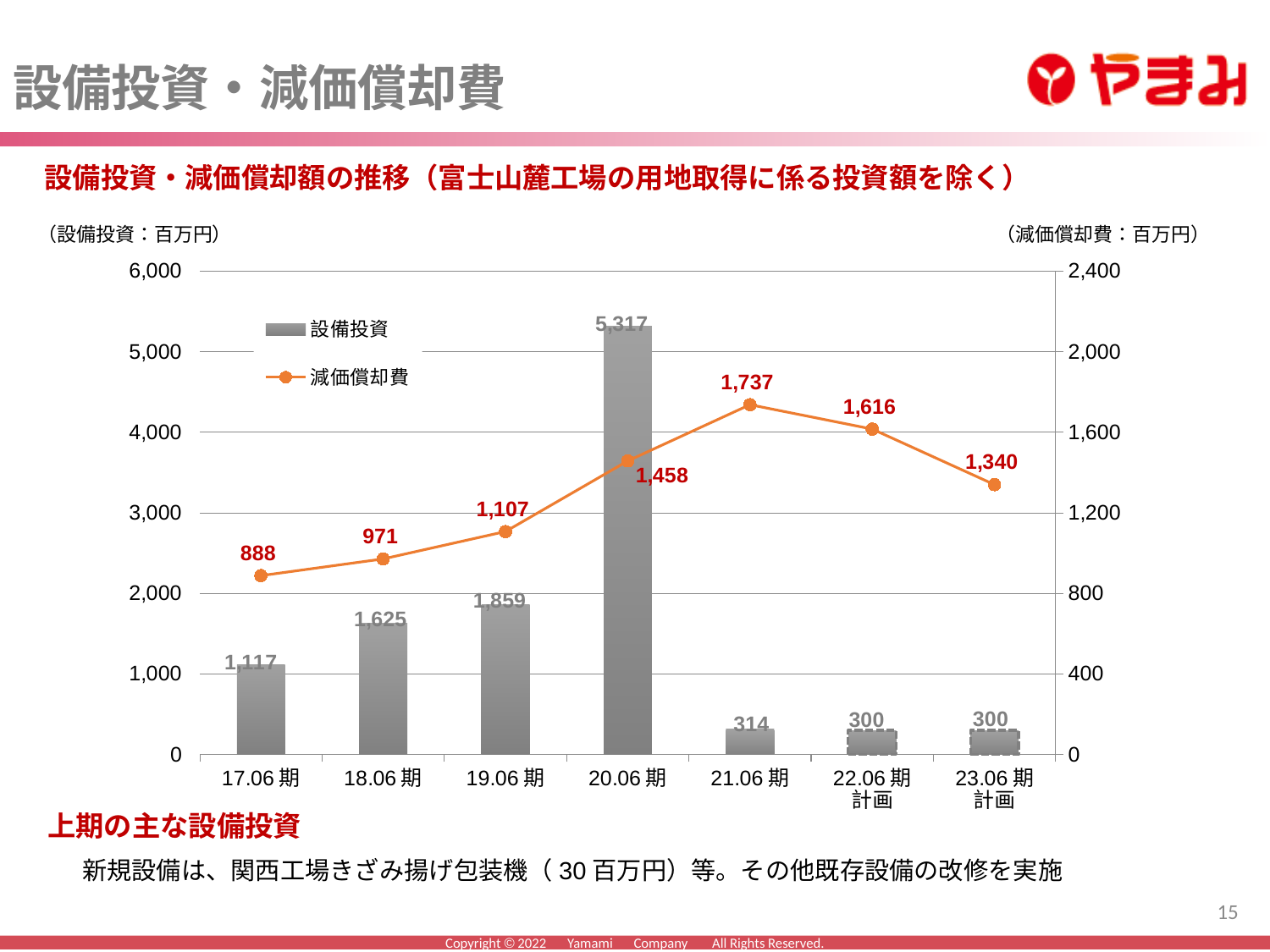

設備投資・減価償却費
設備投資・減価償却額の推移（富士山麓工場の用地取得に係る投資額を除く）

### Chart

| Category | 設備投資 | 減価償却費 |
|---|---|---|
| 17.06期 | 1117.0 | 888.0 |
| 18.06期 | 1625.0 | 971.0 |
| 19.06期 | 1859.0 | 1107.0 |
| 20.06期 | 5317.0 | 1458.0 |
| 21.06期 | 314.0 | 1737.0 |
| 22.06期
計画 | 300.0 | 1616.0 |
| 23.06期
計画 | 300.0 | 1340.0 |
（設備投資：百万円）
（減価償却費：百万円）
上期の主な設備投資
新規設備は、関西工場きざみ揚げ包装機（30百万円）等。その他既存設備の改修を実施
15